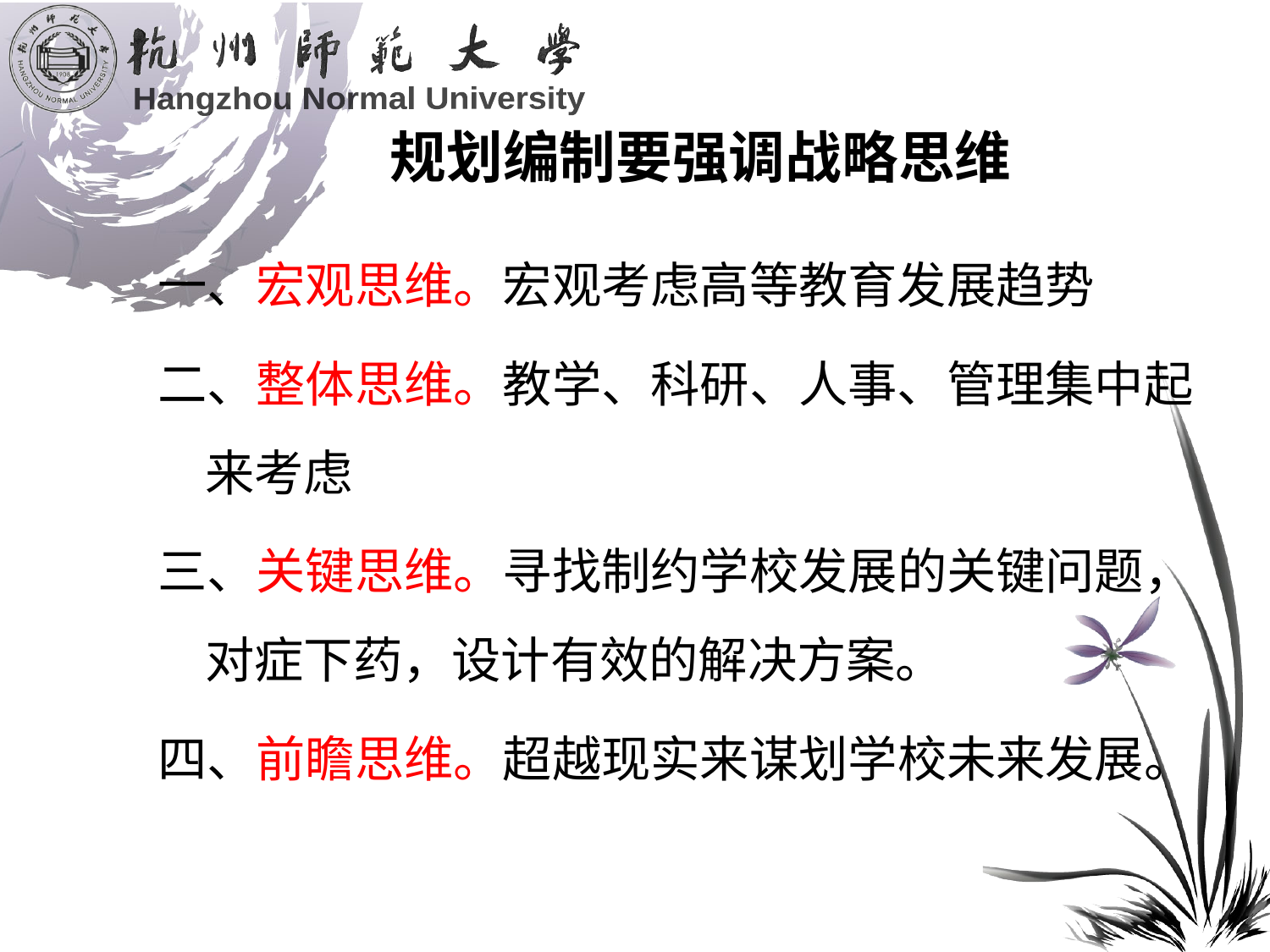

# 规划编制要强调战略思维
一、宏观思维。宏观考虑高等教育发展趋势
二、整体思维。教学、科研、人事、管理集中起来考虑
三、关键思维。寻找制约学校发展的关键问题，对症下药，设计有效的解决方案。
四、前瞻思维。超越现实来谋划学校未来发展。